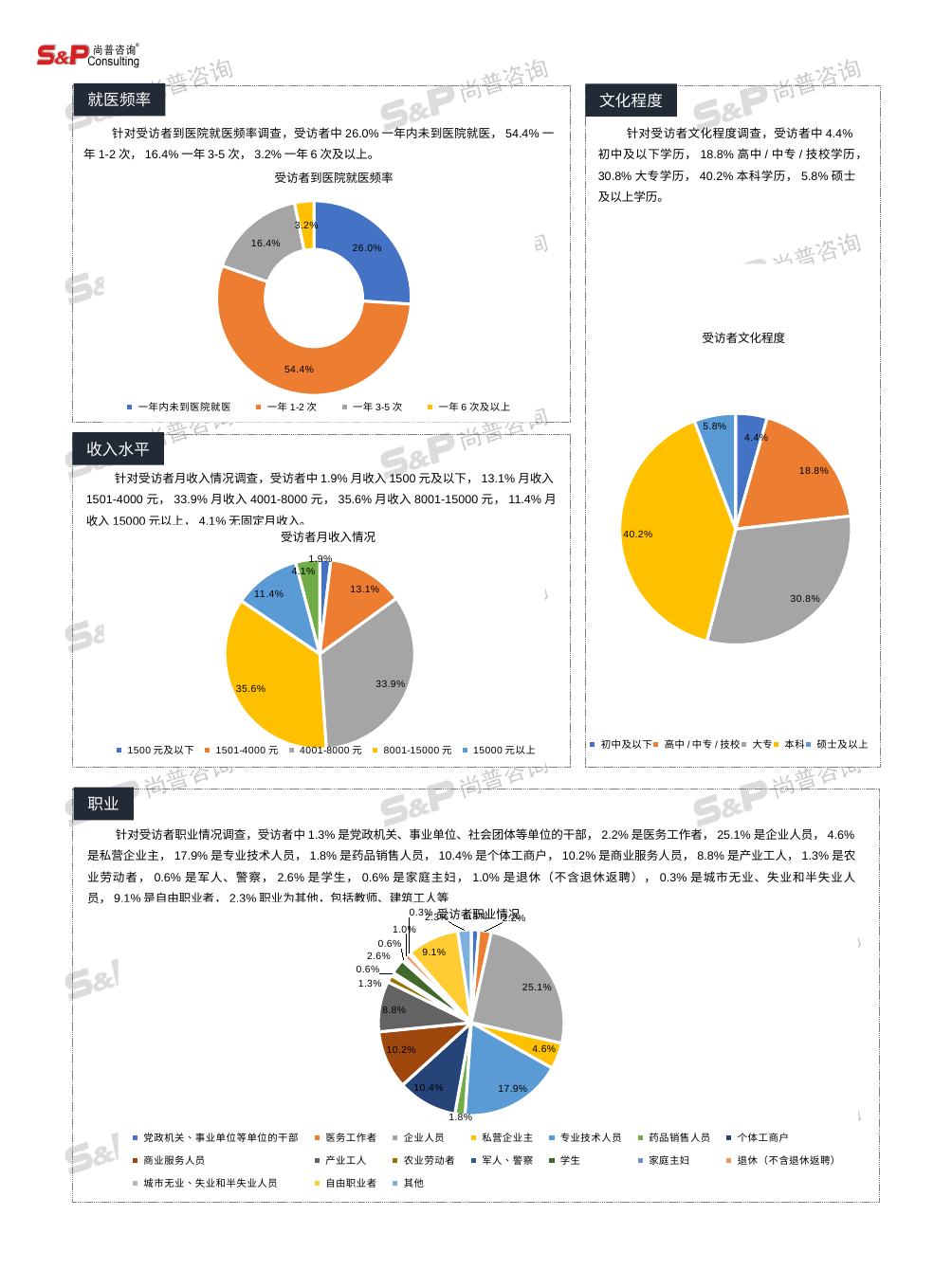

就医频率
文化程度
针对受访者到医院就医频率调查，受访者中26.0%一年内未到医院就医，54.4%一年1-2次，16.4%一年3-5次，3.2%一年6次及以上。
针对受访者文化程度调查，受访者中4.4%初中及以下学历，18.8%高中/中专/技校学历，30.8%大专学历，40.2%本科学历，5.8%硕士及以上学历。

### Chart: 受访者到医院就医频率

| Category | 受访者到医院就医频率 |
|---|---|
| 一年内未到医院就医 | 0.26 |
| 一年1-2次 | 0.544 |
| 一年3-5次 | 0.164 |
| 一年6次及以上 | 0.032 |

### Chart: 受访者文化程度

| Category | 受访者文化程度 |
|---|---|
| 初中及以下 | 0.044 |
| 高中/中专/技校 | 0.188 |
| 大专 | 0.308 |
| 本科 | 0.402 |
| 硕士及以上 | 0.058 |
收入水平
针对受访者月收入情况调查，受访者中1.9%月收入1500元及以下，13.1%月收入1501-4000元，33.9%月收入4001-8000元，35.6%月收入8001-15000元，11.4%月收入15000元以上，4.1%无固定月收入。

### Chart: 受访者月收入情况

| Category | 受访者月收入情况 |
|---|---|
| 1500元及以下 | 0.019 |
| 1501-4000元 | 0.131 |
| 4001-8000元 | 0.339 |
| 8001-15000元 | 0.356 |
| 15000元以上 | 0.114 |
| 无固定收入 | 0.041 |
职业
针对受访者职业情况调查，受访者中1.3%是党政机关、事业单位、社会团体等单位的干部，2.2%是医务工作者，25.1%是企业人员，4.6%是私营企业主，17.9%是专业技术人员，1.8%是药品销售人员，10.4%是个体工商户，10.2%是商业服务人员，8.8%是产业工人，1.3%是农业劳动者，0.6%是军人、警察，2.6%是学生，0.6%是家庭主妇，1.0%是退休（不含退休返聘），0.3%是城市无业、失业和半失业人员，9.1%是自由职业者，2.3%职业为其他，包括教师、建筑工人等

### Chart: 受访者职业情况

| Category | 受访者月收入情况 |
|---|---|
| 党政机关、事业单位等单位的干部 | 0.013333333333333334 |
| 医务工作者 | 0.021666666666666667 |
| 企业人员 | 0.25083333333333335 |
| 私营企业主 | 0.04583333333333333 |
| 专业技术人员 | 0.17916666666666667 |
| 药品销售人员 | 0.0175 |
| 个体工商户 | 0.10416666666666667 |
| 商业服务人员 | 0.10166666666666667 |
| 产业工人 | 0.08833333333333333 |
| 农业劳动者 | 0.0125 |
| 军人、警察 | 0.005833333333333334 |
| 学生 | 0.025833333333333333 |
| 家庭主妇 | 0.005833333333333334 |
| 退休（不含退休返聘） | 0.01 |
| 城市无业、失业和半失业人员 | 0.0033333333333333335 |
| 自由职业者 | 0.09083333333333334 |
| 其他 | 0.023333333333333334 |